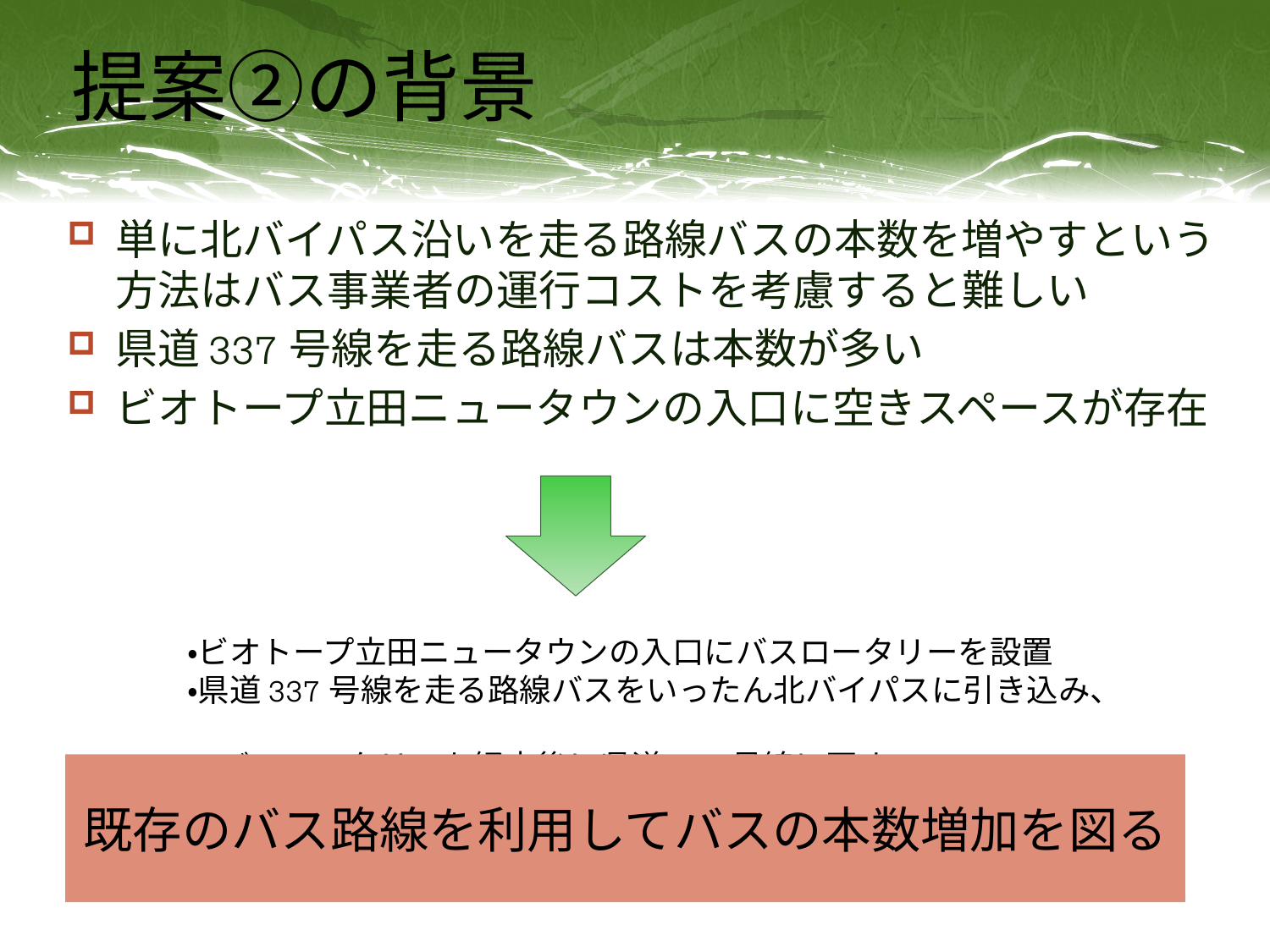

# 提案②の背景
単に北バイパス沿いを走る路線バスの本数を増やすという方法はバス事業者の運行コストを考慮すると難しい
県道337号線を走る路線バスは本数が多い
ビオトープ立田ニュータウンの入口に空きスペースが存在

・ビオトープ立田ニュータウンの入口にバスロータリーを設置
・県道337号線を走る路線バスをいったん北バイパスに引き込み、
　バスロータリーを経由後に県道337号線に戻す

既存のバス路線を利用してバスの本数増加を図る